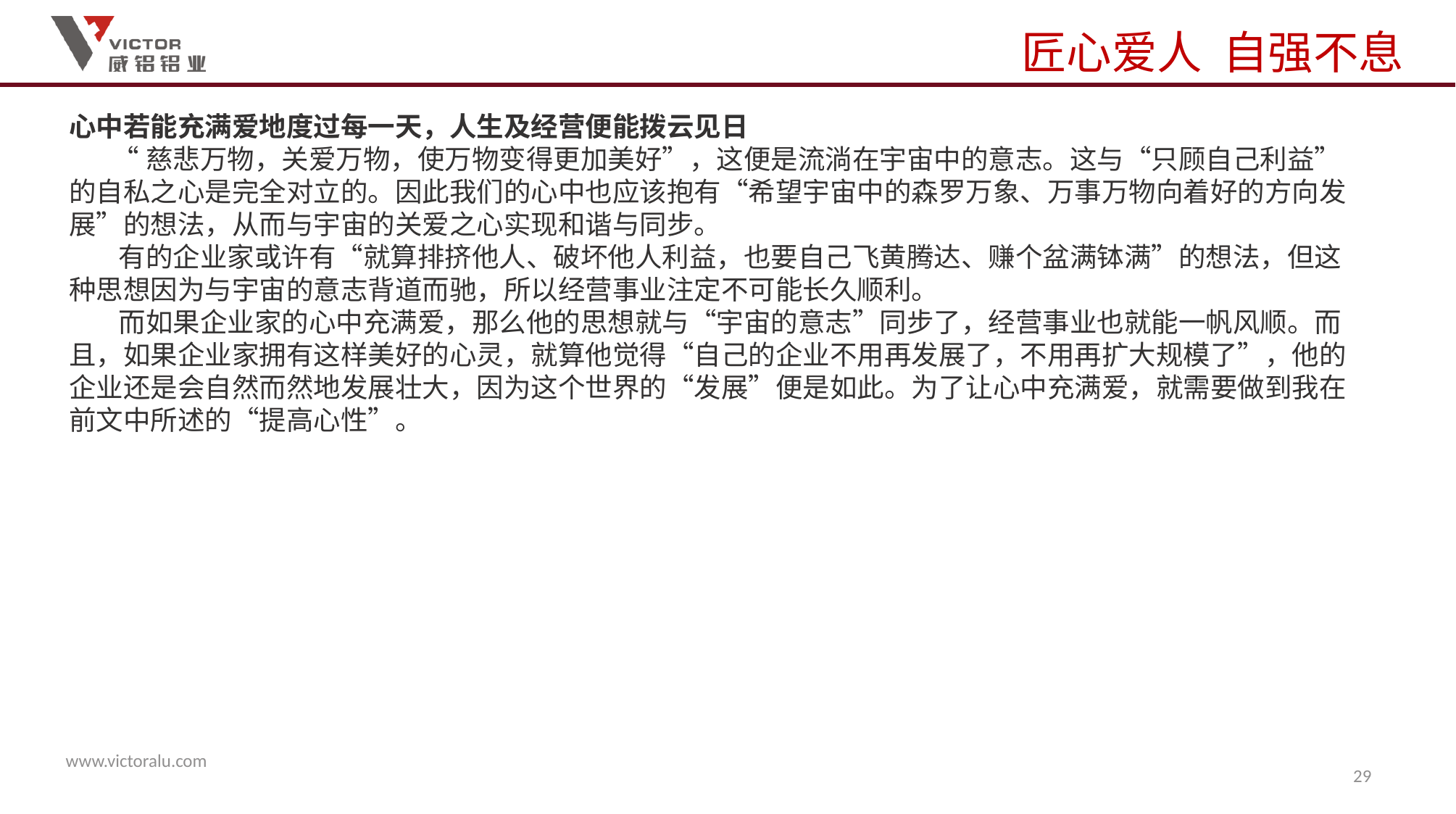

心中若能充满爱地度过每一天，人生及经营便能拨云见日
       “慈悲万物，关爱万物，使万物变得更加美好”，这便是流淌在宇宙中的意志。这与“只顾自己利益”的自私之心是完全对立的。因此我们的心中也应该抱有“希望宇宙中的森罗万象、万事万物向着好的方向发展”的想法，从而与宇宙的关爱之心实现和谐与同步。
       有的企业家或许有“就算排挤他人、破坏他人利益，也要自己飞黄腾达、赚个盆满钵满”的想法，但这种思想因为与宇宙的意志背道而驰，所以经营事业注定不可能长久顺利。
       而如果企业家的心中充满爱，那么他的思想就与“宇宙的意志”同步了，经营事业也就能一帆风顺。而且，如果企业家拥有这样美好的心灵，就算他觉得“自己的企业不用再发展了，不用再扩大规模了”，他的企业还是会自然而然地发展壮大，因为这个世界的“发展”便是如此。为了让心中充满爱，就需要做到我在前文中所述的“提高心性”。

29